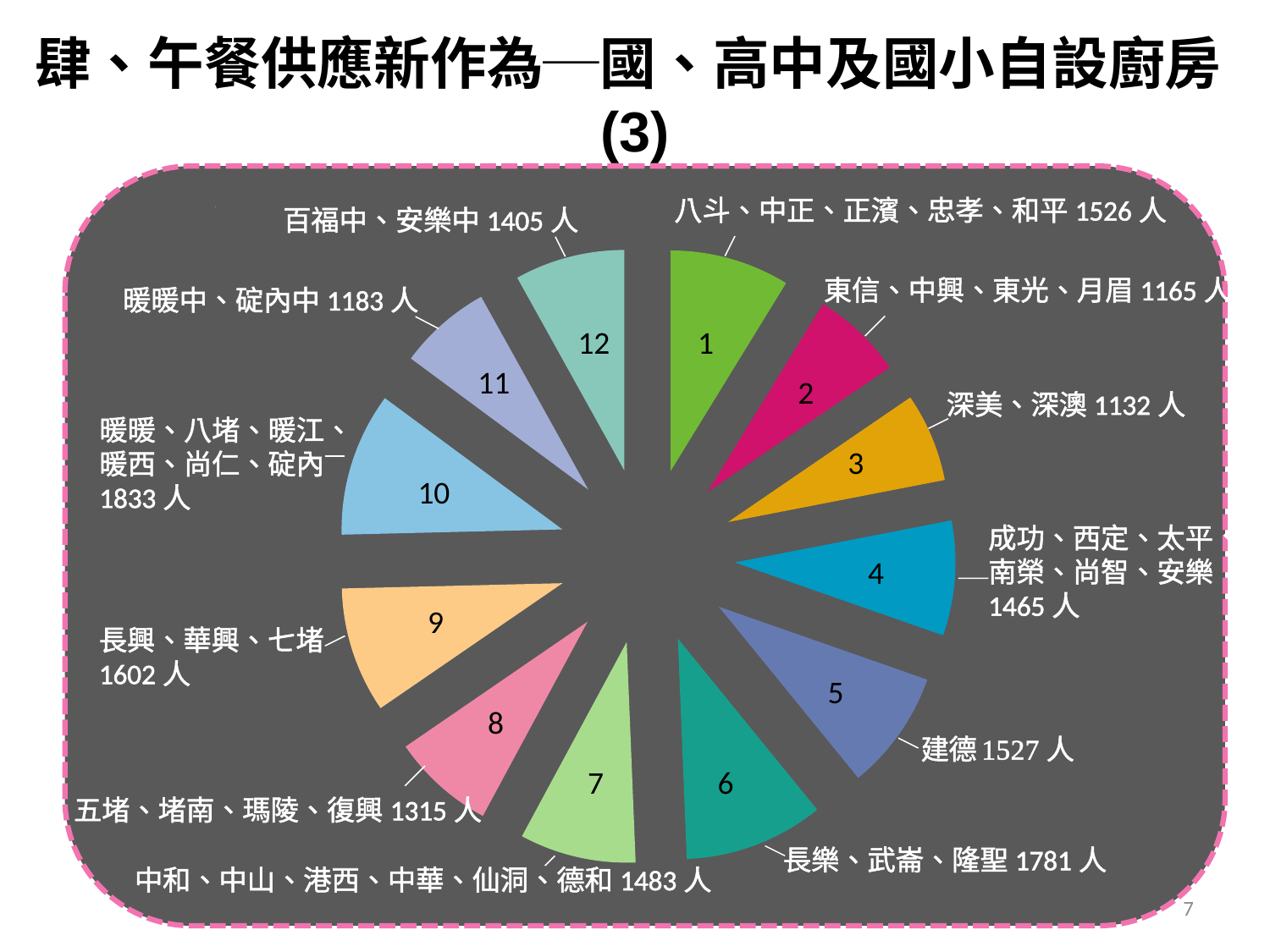

# 肆、午餐供應新作為─國、高中及國小自設廚房(3)

八斗、中正、正濱、忠孝、和平1526人
百福中、安樂中1405人

### Chart

| Category | 銷售 |
|---|---|
| 1 | 1526.0 |
| 2 | 1165.0 |
| 3 | 1132.0 |
| 4 | 1465.0 |
| 5 | 1527.0 |
| 6 | 1781.0 |
| 7 | 1483.0 |
| 8 | 1315.0 |
| 9 | 1602.0 |
| 10 | 1833.0 |
| 11 | 1183.0 |
| 12 | 1405.0 |
東信、中興、東光、月眉1165人
暖暖中、碇內中1183人

12
1
11
2
深美、深澳1132人
暖暖、八堵、暖江、
暖西、尚仁、碇內
1833人
3
10
成功、西定、太平、
南榮、尚智、安樂
1465人
4
9
長興、華興、七堵
1602人
5
8
7
6
五堵、堵南、瑪陵、復興1315人
長樂、武崙、隆聖1781人
中和、中山、港西、中華、仙洞、德和1483人
7